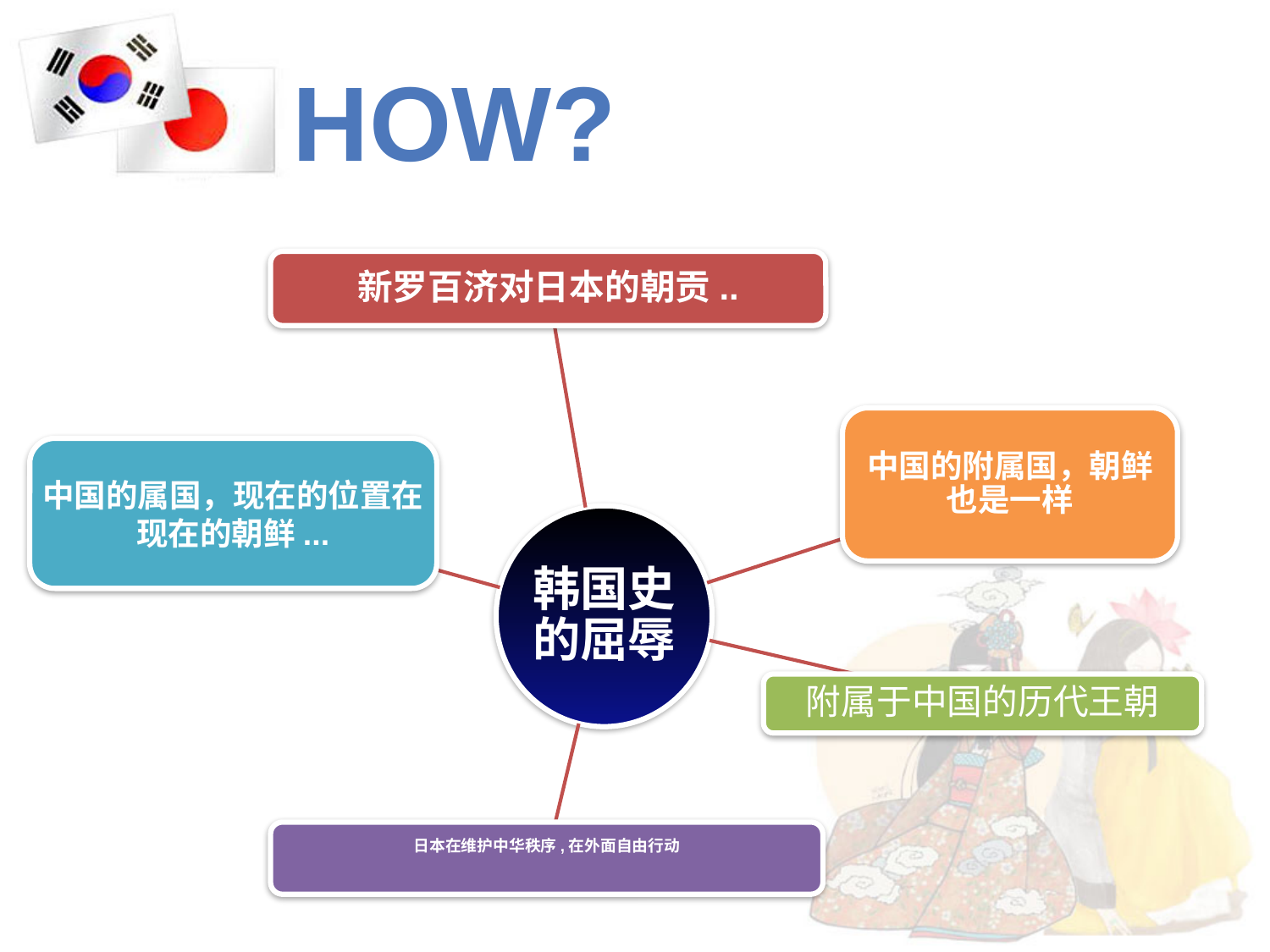

# how?
정미 7조약
韩国史的屈辱

新罗百济对日本的朝贡..

附属于中国的历代王朝

日本在维护中华秩序,在外面自由行动

中国的属国，现在的位置在现在的朝鲜...

中国的附属国，朝鲜也是一样